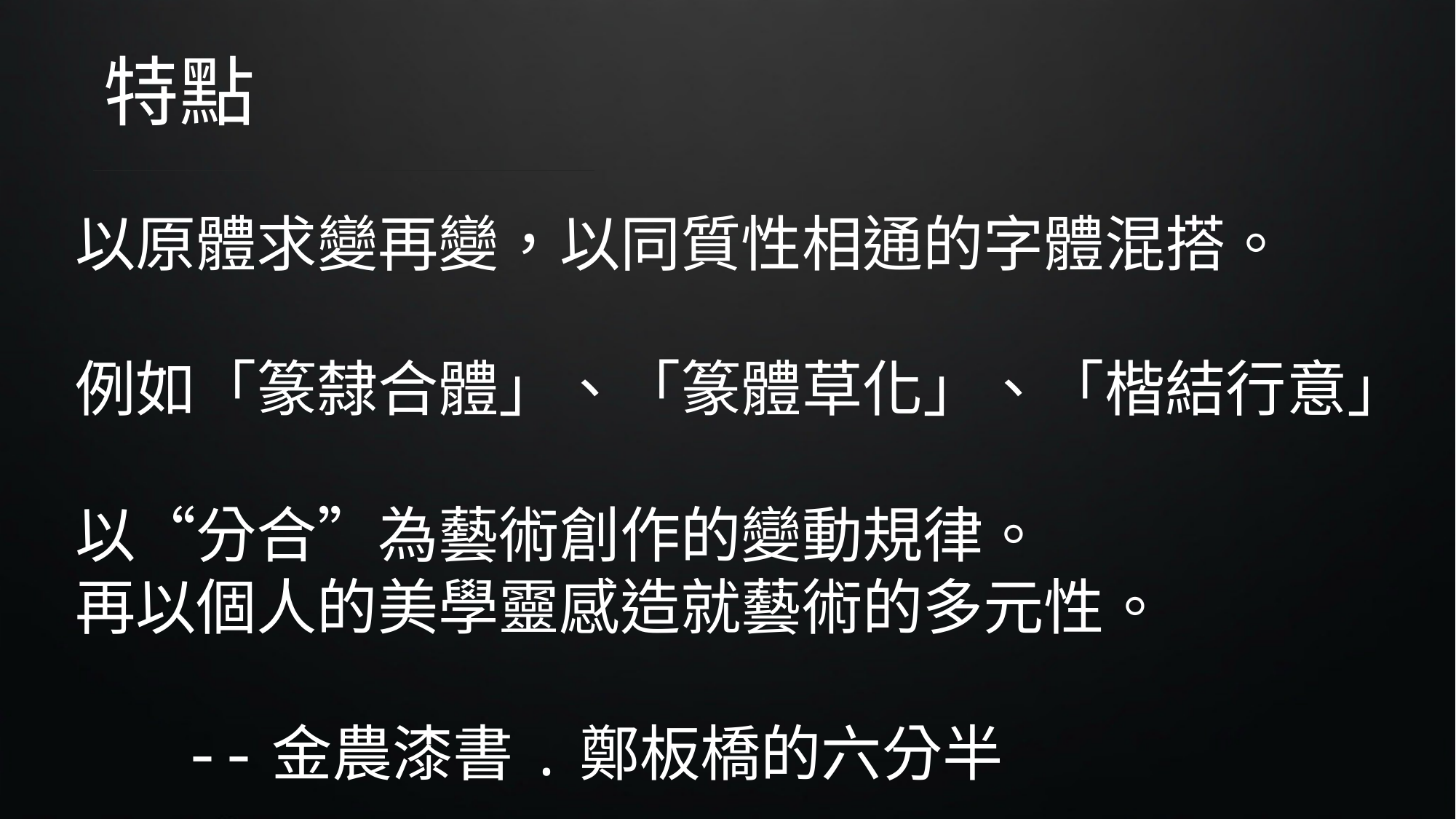

特點
以原體求變再變，以同質性相通的字體混搭。

例如「篆隸合體」、「篆體草化」、「楷結行意」

以“分合”為藝術創作的變動規律。
再以個人的美學靈感造就藝術的多元性。

   --金農漆書.鄭板橋的六分半